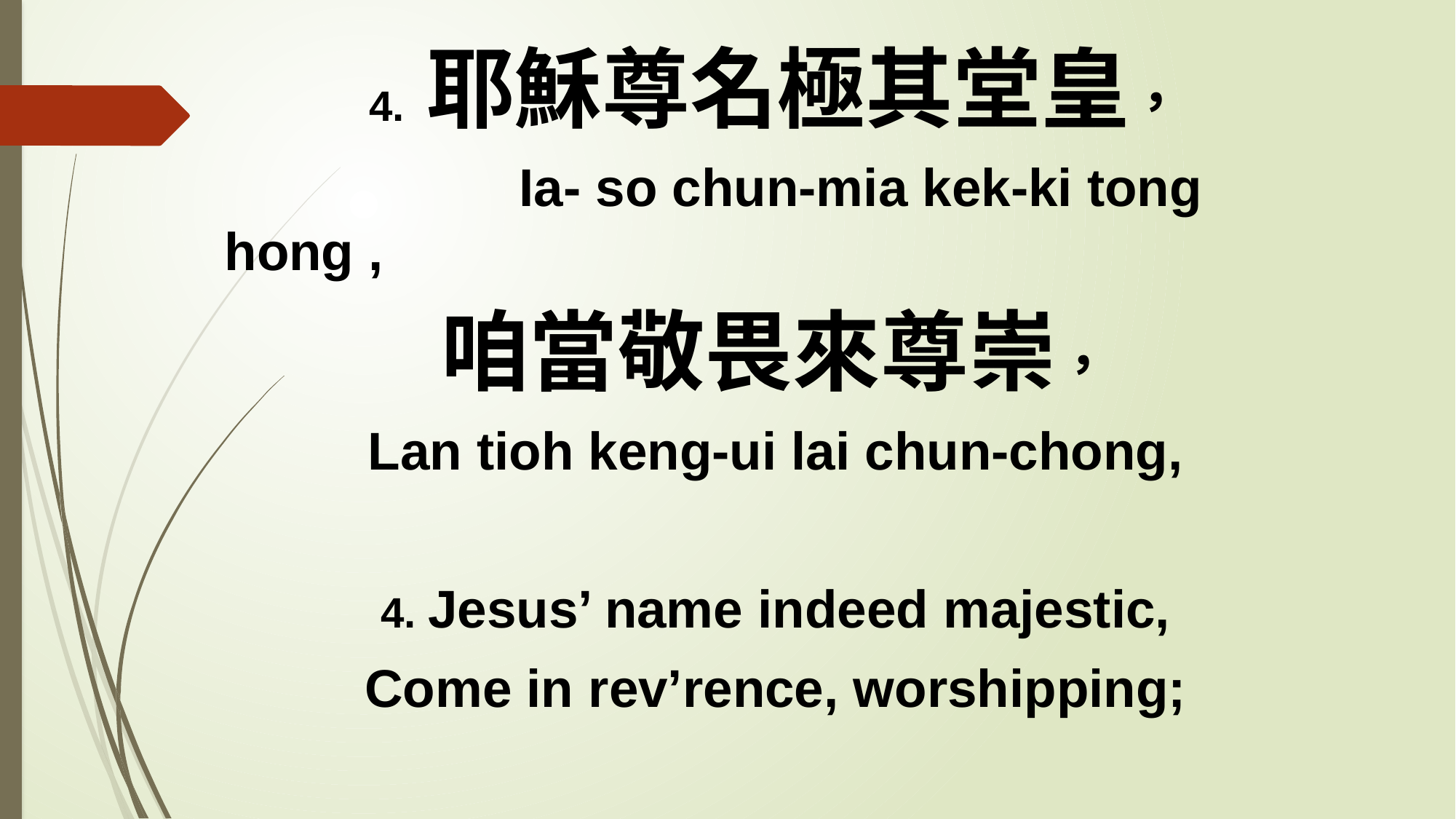

4. 耶穌尊名極其堂皇，
                    Ia- so chun-mia kek-ki tong hong ,
咱當敬畏來尊崇，
Lan tioh keng-ui lai chun-chong,

4. Jesus’ name indeed majestic,
Come in rev’rence, worshipping;